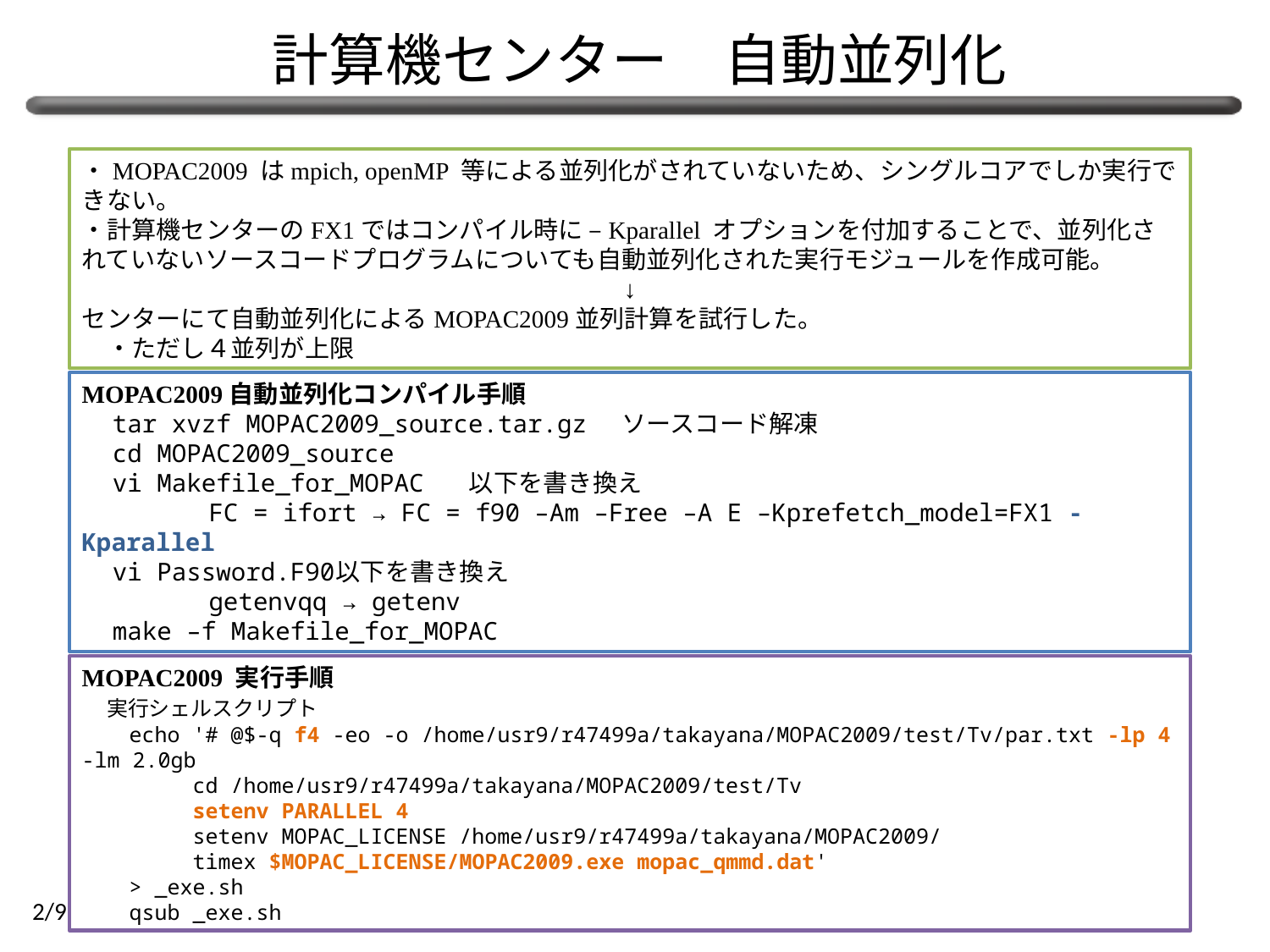

計算機センター　自動並列化
・MOPAC2009 はmpich, openMP 等による並列化がされていないため、シングルコアでしか実行できない。
・計算機センターのFX1ではコンパイル時に –Kparallel オプションを付加することで、並列化されていないソースコードプログラムについても自動並列化された実行モジュールを作成可能。
↓
センターにて自動並列化によるMOPAC2009並列計算を試行した。
　・ただし４並列が上限
MOPAC2009自動並列化コンパイル手順
　tar xvzf MOPAC2009_source.tar.gz  ソースコード解凍
　cd MOPAC2009_source
　vi Makefile_for_MOPAC 　以下を書き換え
	FC = ifort → FC = f90 –Am –Free –A E –Kprefetch_model=FX1 -Kparallel
　vi Password.F90	以下を書き換え
	getenvqq → getenv
　make –f Makefile_for_MOPAC
MOPAC2009 実行手順
　実行シェルスクリプト
　　echo '# @$-q f4 -eo -o /home/usr9/r47499a/takayana/MOPAC2009/test/Tv/par.txt -lp 4 -lm 2.0gb
　　　　　cd /home/usr9/r47499a/takayana/MOPAC2009/test/Tv
　　　　　setenv PARALLEL 4
　　　　　setenv MOPAC_LICENSE /home/usr9/r47499a/takayana/MOPAC2009/
　　　　　timex $MOPAC_LICENSE/MOPAC2009.exe mopac_qmmd.dat'
　　> _exe.sh
　　qsub _exe.sh
2/9